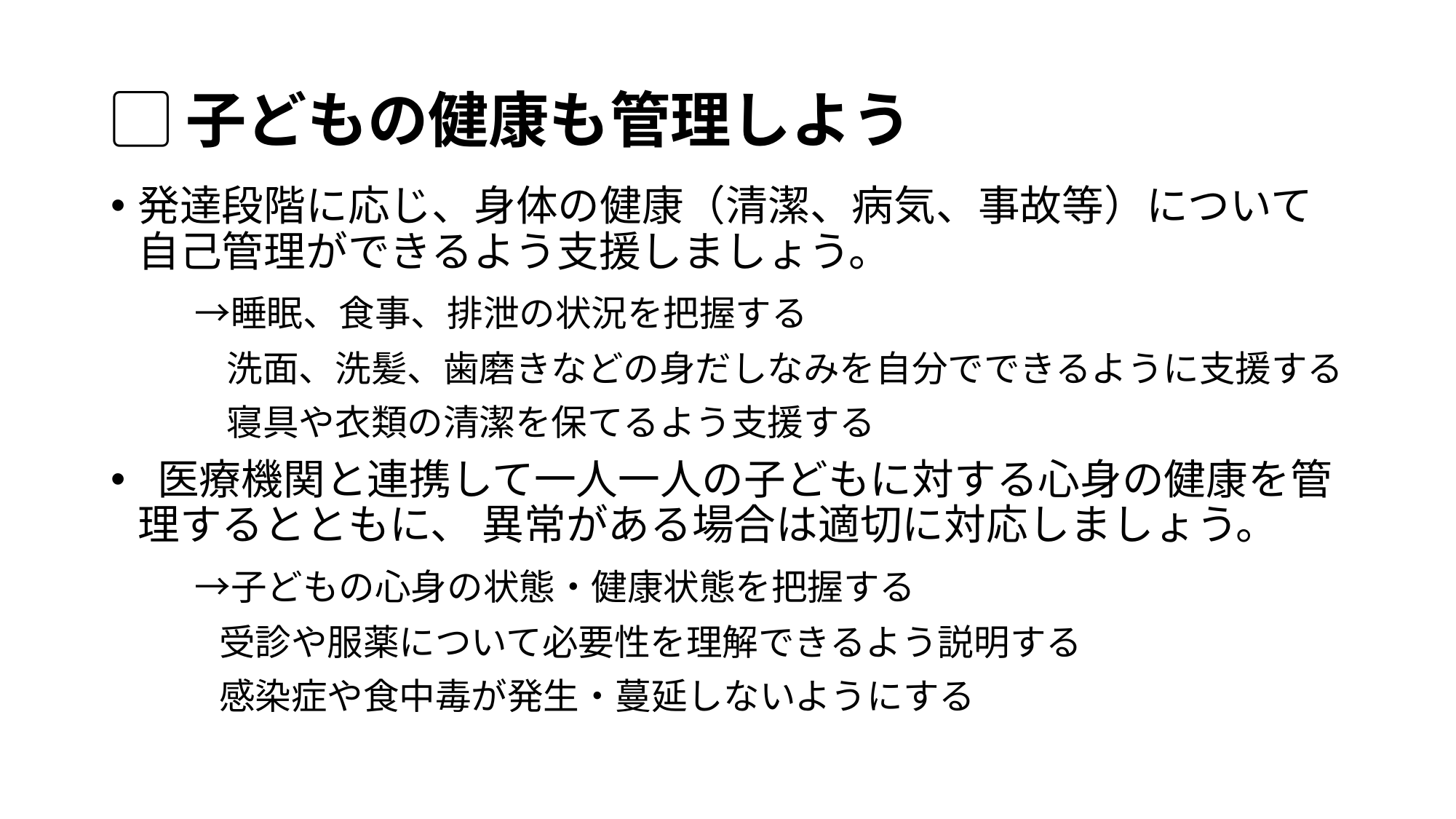

# ▢子どもの健康も管理しよう
発達段階に応じ、身体の健康（清潔、病気、事故等）について自己管理ができるよう支援しましょう。
　　→睡眠、食事、排泄の状況を把握する
　　 　洗面、洗髪、歯磨きなどの身だしなみを自分でできるように支援する
　　 　寝具や衣類の清潔を保てるよう支援する
 医療機関と連携して一人一人の子どもに対する心身の健康を管理するとともに、 異常がある場合は適切に対応しましょう。
　　→子どもの心身の状態・健康状態を把握する
　　　受診や服薬について必要性を理解できるよう説明する
　　　感染症や食中毒が発生・蔓延しないようにする